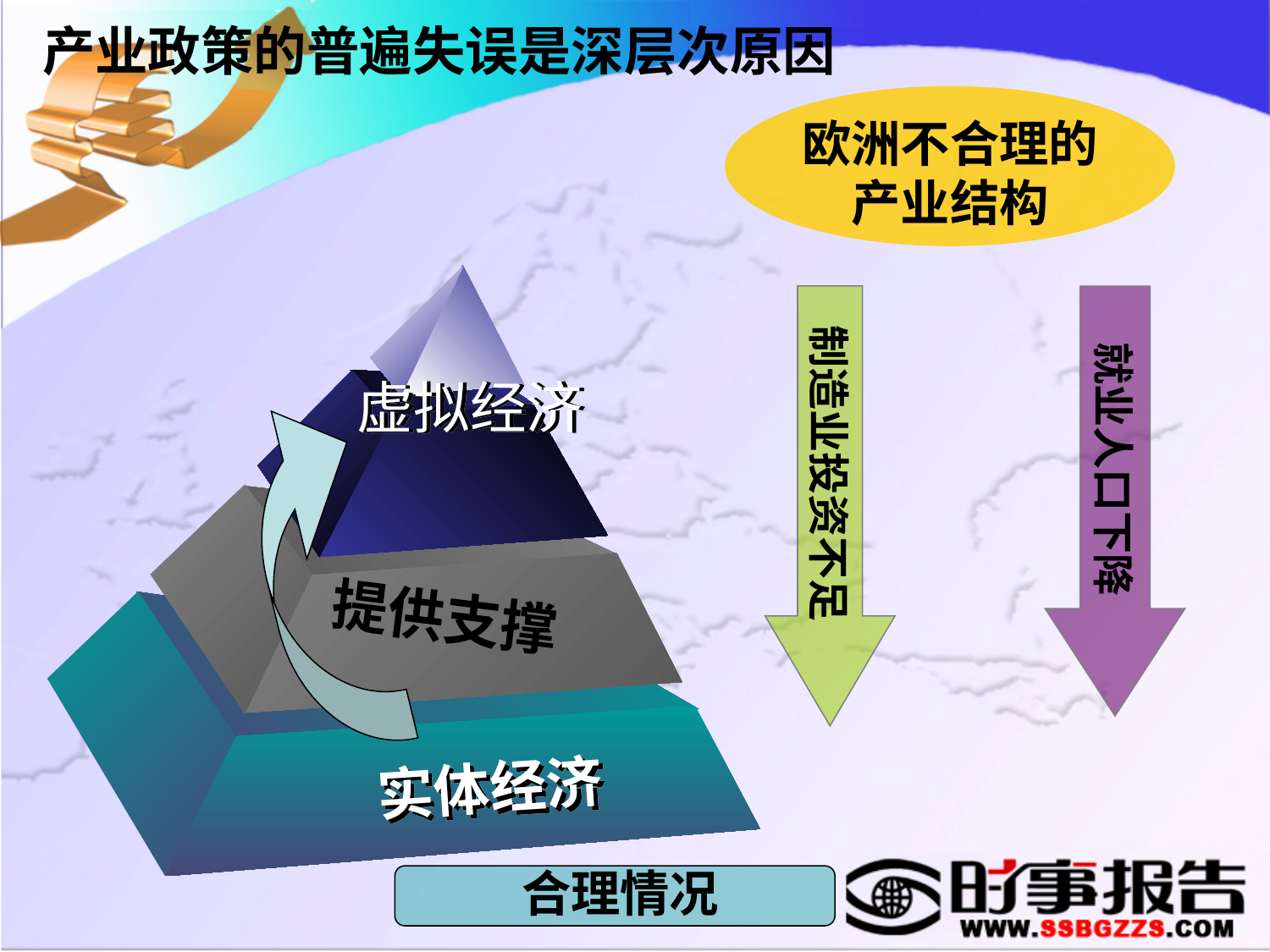

产业政策的普遍失误是深层次原因

欧洲不合理的产业结构

制造业投资不足
就业人口下降
虚拟经济

提供支撑
实体经济
合理情况